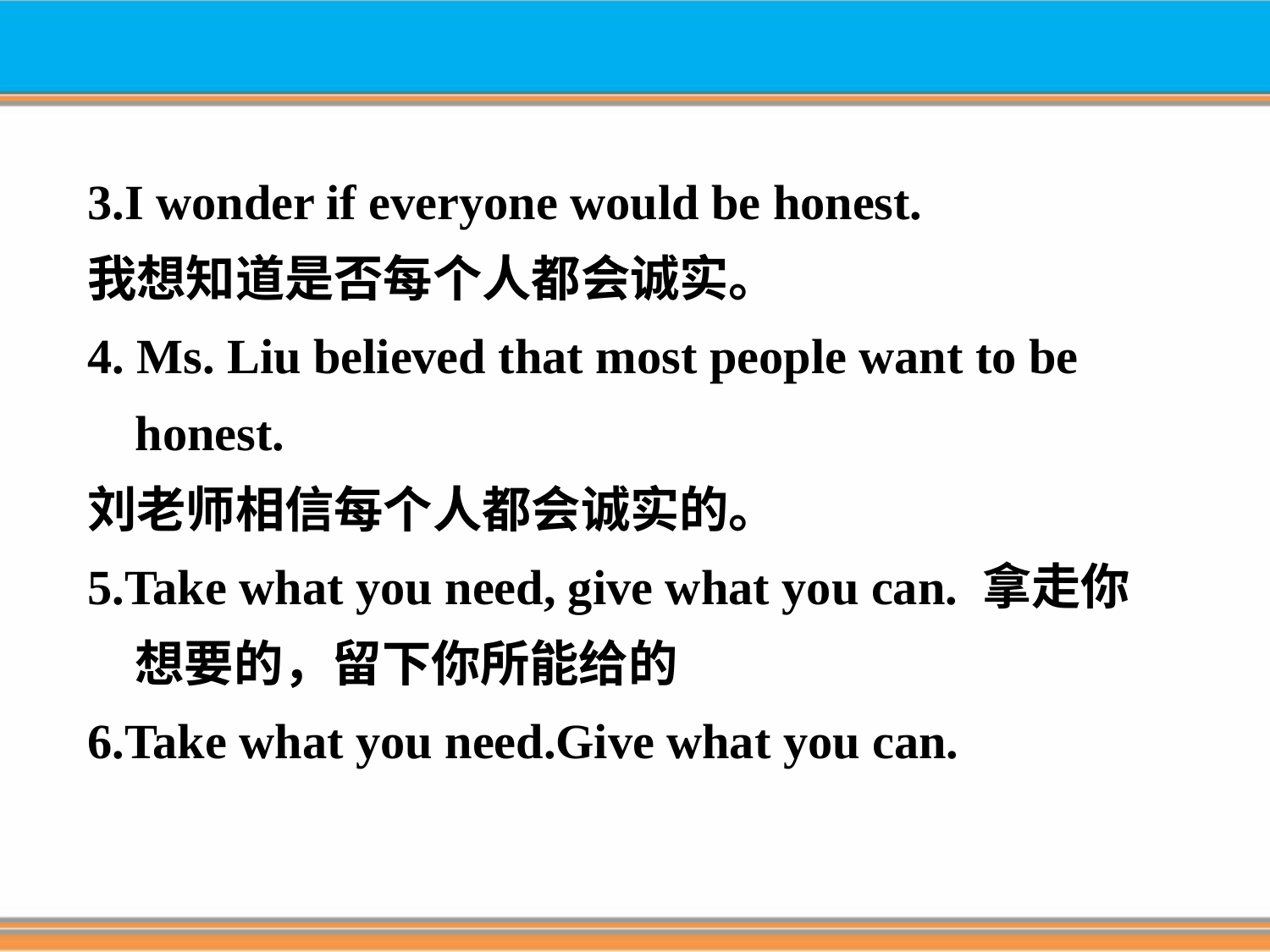

3.I wonder if everyone would be honest.
我想知道是否每个人都会诚实。
4. Ms. Liu believed that most people want to be honest.
刘老师相信每个人都会诚实的。
5.Take what you need, give what you can. 拿走你想要的，留下你所能给的
6.Take what you need.Give what you can.